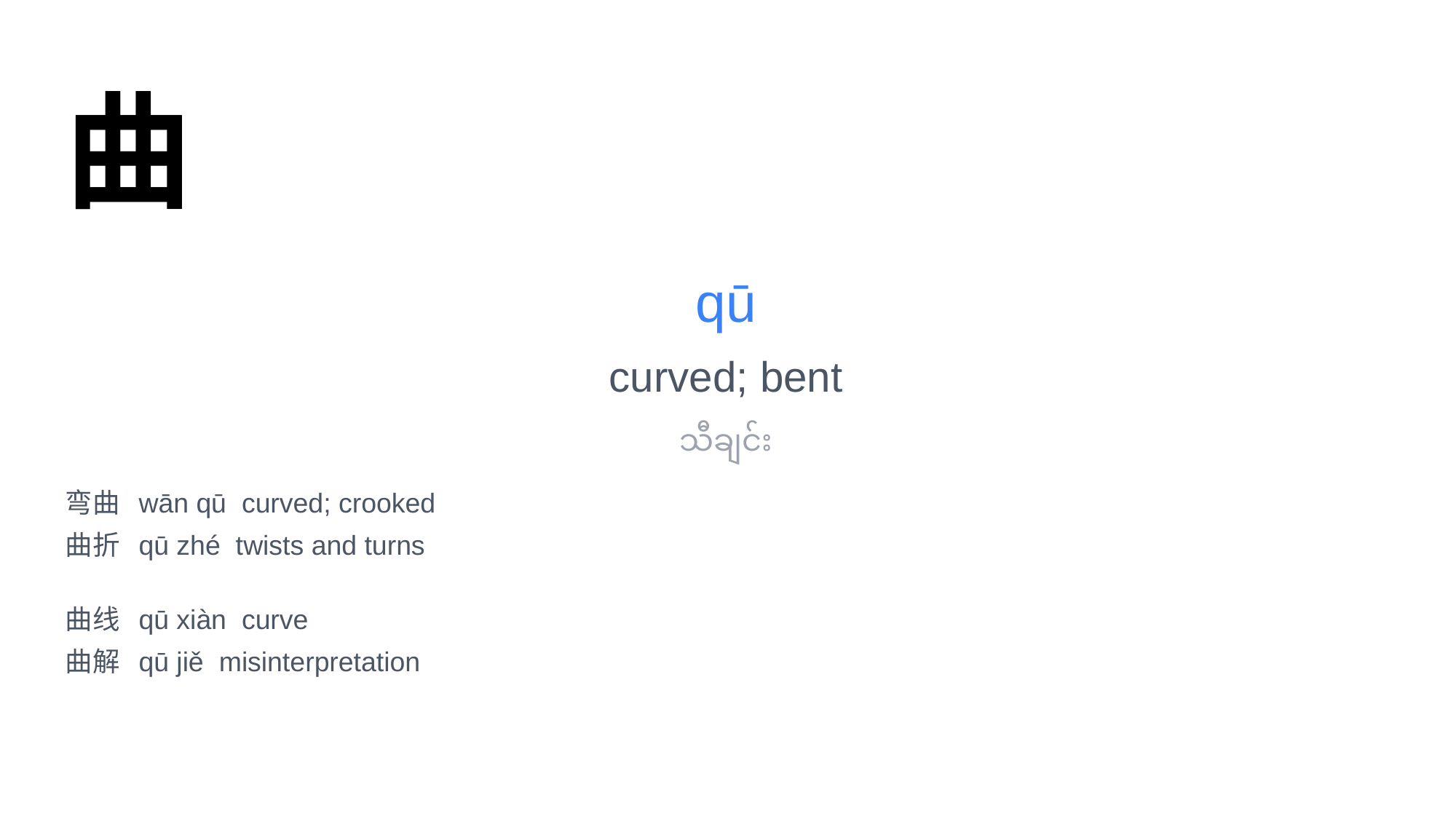

曲
qū
curved; bent
သီချင်း
弯曲  wān qū  curved; crooked
曲折  qū zhé  twists and turns
曲线  qū xiàn  curve
曲解  qū jiě  misinterpretation